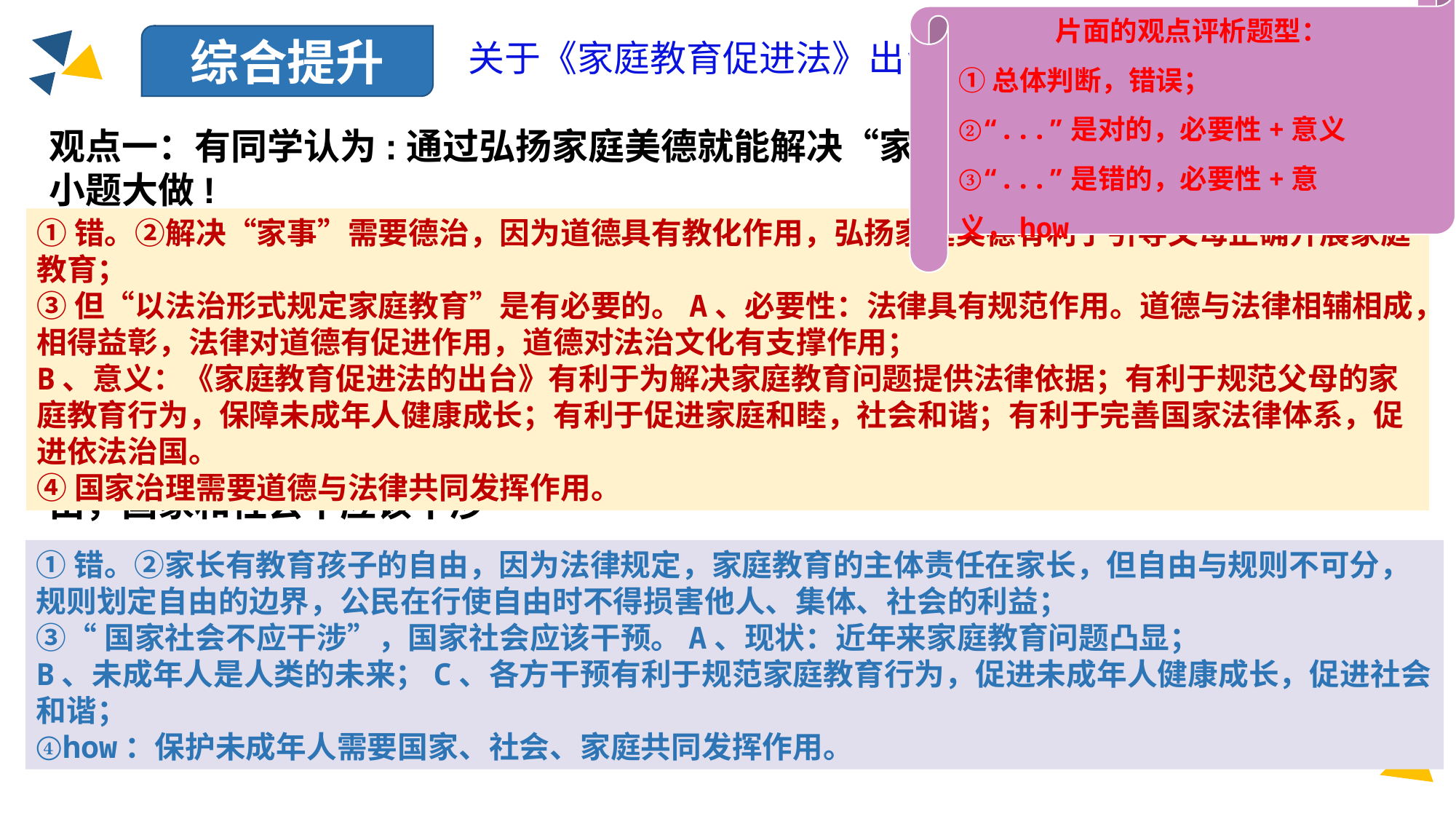

片面的观点评析题型：
①总体判断，错误；
②“...”是对的，必要性+意义
③“...”是错的，必要性+意义，how
综合提升
关于《家庭教育促进法》出台后，出现了不同的声音：
观点一：有同学认为:通过弘扬家庭美德就能解决“家事”,以法治形式变成“国事”小题大做!

①错。②解决“家事”需要德治，因为道德具有教化作用，弘扬家庭美德有利于引导父母正确开展家庭教育；
③但“以法治形式规定家庭教育”是有必要的。A、必要性：法律具有规范作用。道德与法律相辅相成，相得益彰，法律对道德有促进作用，道德对法治文化有支撑作用；
B、意义：《家庭教育促进法的出台》有利于为解决家庭教育问题提供法律依据；有利于规范父母的家庭教育行为，保障未成年人健康成长；有利于促进家庭和睦，社会和谐；有利于完善国家法律体系，促进依法治国。
④国家治理需要道德与法律共同发挥作用。
观点二：【模拟卷2，16】有人认为：“家庭教育是家事不是国事，怎么教是我的自由，国家和社会不应该干涉”
①错。②家长有教育孩子的自由，因为法律规定，家庭教育的主体责任在家长，但自由与规则不可分，规则划定自由的边界，公民在行使自由时不得损害他人、集体、社会的利益；
③“国家社会不应干涉”，国家社会应该干预。A、现状：近年来家庭教育问题凸显；
B、未成年人是人类的未来；C、各方干预有利于规范家庭教育行为，促进未成年人健康成长，促进社会和谐；
④how：保护未成年人需要国家、社会、家庭共同发挥作用。